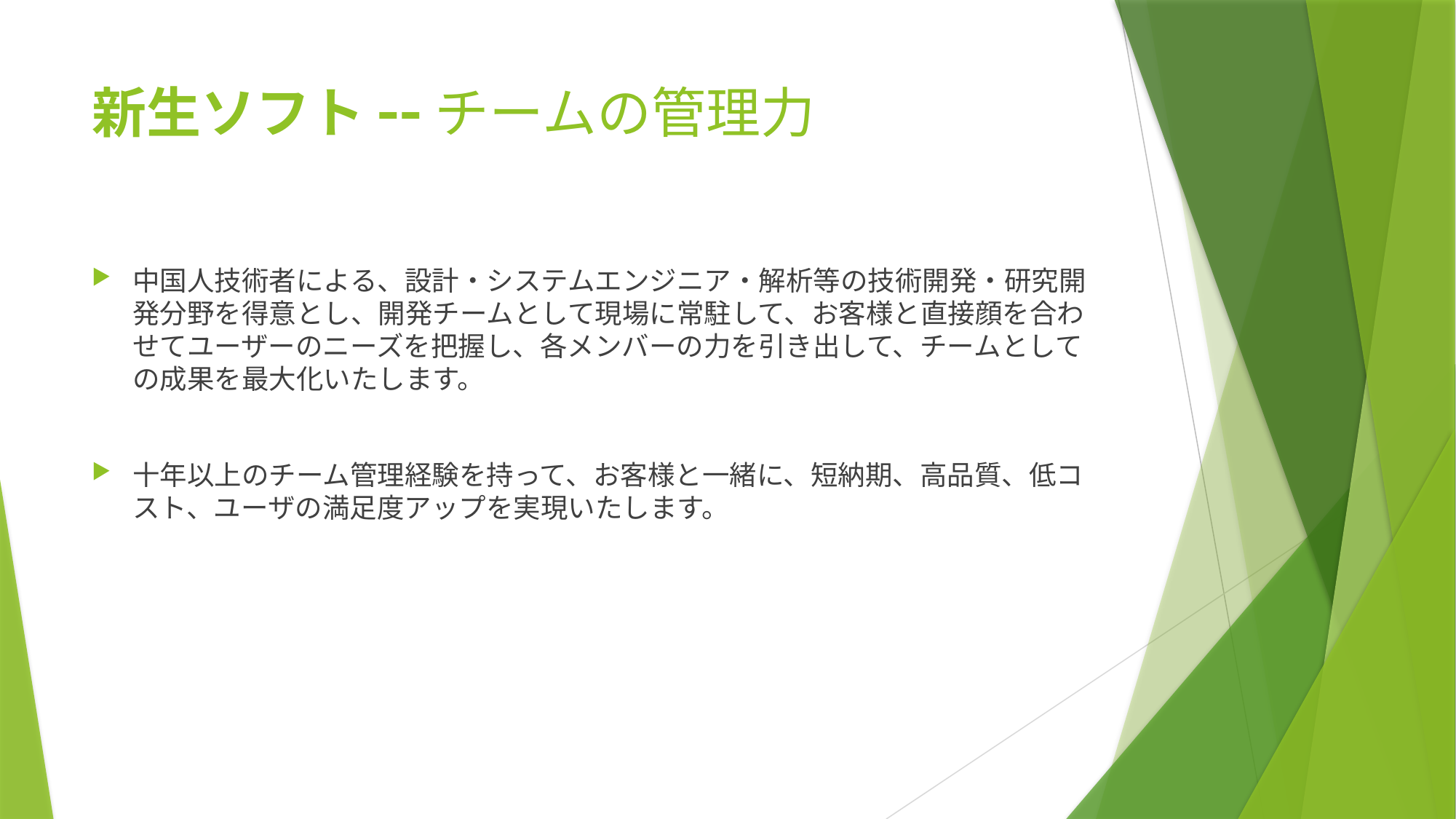

# 新生ソフト--チームの管理力
中国人技術者による、設計・システムエンジニア・解析等の技術開発・研究開発分野を得意とし、開発チームとして現場に常駐して、お客様と直接顔を合わせてユーザーのニーズを把握し、各メンバーの力を引き出して、チームとしての成果を最大化いたします。

十年以上のチーム管理経験を持って、お客様と一緒に、短納期、高品質、低コスト、ユーザの満足度アップを実現いたします。